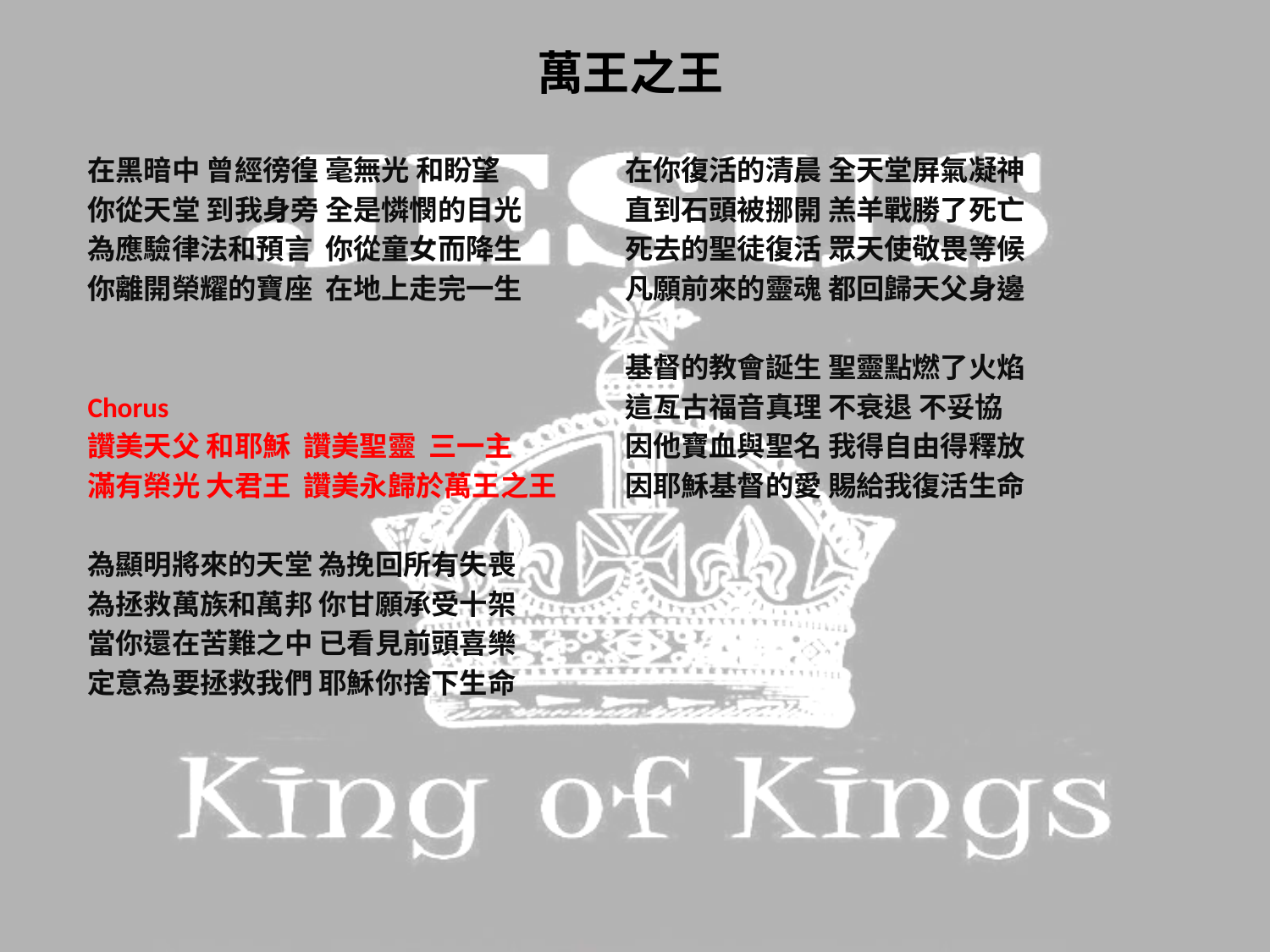

# 萬王之王
在黑暗中 曾經徬徨 毫無光 和盼望
你從天堂 到我身旁 全是憐憫的目光
為應驗律法和預言  你從童女而降生
你離開榮耀的寶座  在地上走完一生

Chorus
讚美天父 和耶穌  讚美聖靈  三一主
滿有榮光 大君王  讚美永歸於萬王之王

為顯明將來的天堂 為挽回所有失喪
為拯救萬族和萬邦 你甘願承受十架
當你還在苦難之中 已看見前頭喜樂
定意為要拯救我們 耶穌你捨下生命

在你復活的清晨 全天堂屏氣凝神
直到石頭被挪開 羔羊戰勝了死亡
死去的聖徒復活 眾天使敬畏等候
凡願前來的靈魂 都回歸天父身邊

基督的教會誕生 聖靈點燃了火焰
這亙古福音真理 不衰退 不妥協
因他寶血與聖名 我得自由得釋放
因耶穌基督的愛 賜給我復活生命